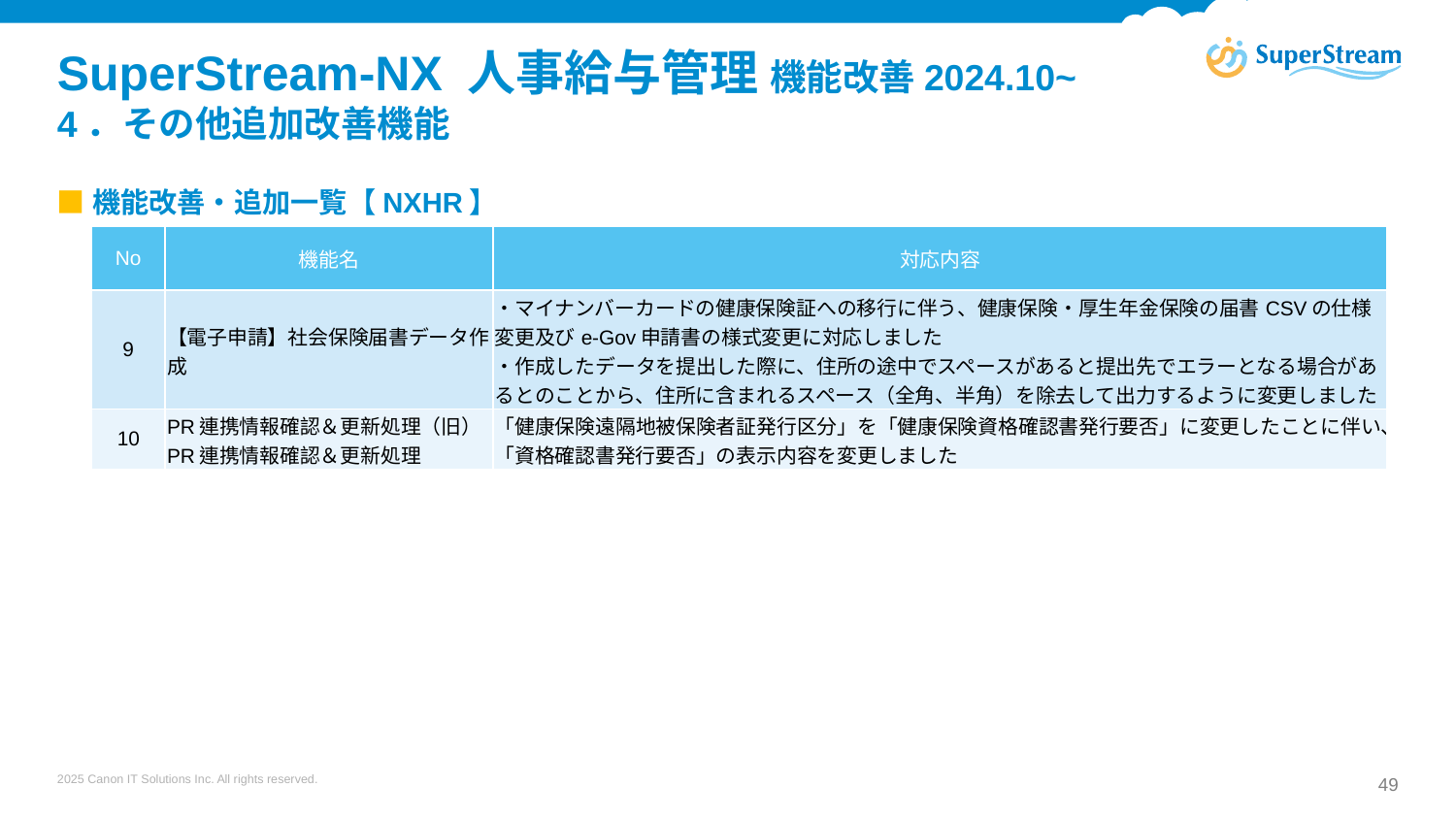

# SuperStream-NX 人事給与管理 機能改善2024.10~　 4．その他追加改善機能
■機能改善・追加一覧【NXHR】

| No | 機能名 | 対応内容 |
| --- | --- | --- |
| 9 | 【電子申請】社会保険届書データ作成 | ・マイナンバーカードの健康保険証への移行に伴う、健康保険・厚生年金保険の届書CSVの仕様変更及びe-Gov申請書の様式変更に対応しました ・作成したデータを提出した際に、住所の途中でスペースがあると提出先でエラーとなる場合があるとのことから、住所に含まれるスペース（全角、半角）を除去して出力するように変更しました |
| 10 | PR連携情報確認＆更新処理（旧） PR連携情報確認＆更新処理 | 「健康保険遠隔地被保険者証発行区分」を「健康保険資格確認書発行要否」に変更したことに伴い、「資格確認書発行要否」の表示内容を変更しました |
2025 Canon IT Solutions Inc. All rights reserved.
49